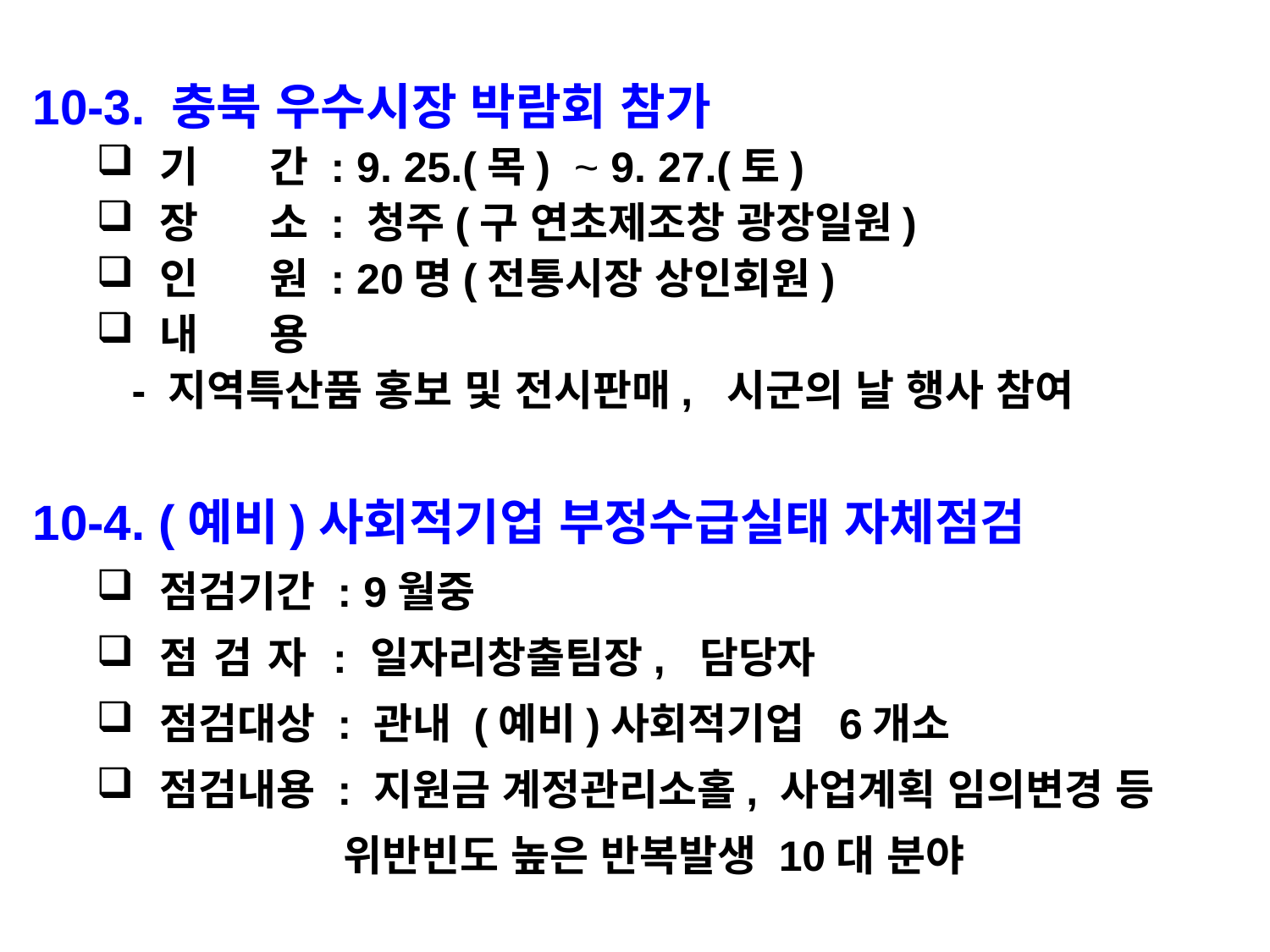

10-3. 충북 우수시장 박람회 참가
기      간 : 9. 25.(목)  ~ 9. 27.(토)
장      소 : 청주(구 연초제조창 광장일원)
인      원 : 20명(전통시장 상인회원)
내      용
   - 지역특산품 홍보 및 전시판매,  시군의 날 행사 참여

10-4. (예비)사회적기업 부정수급실태 자체점검
점검기간 : 9월중
점 검 자 : 일자리창출팀장,  담당자
점검대상 : 관내 (예비)사회적기업  6개소
점검내용 : 지원금 계정관리소홀, 사업계획 임의변경 등
                    위반빈도 높은 반복발생 10대 분야